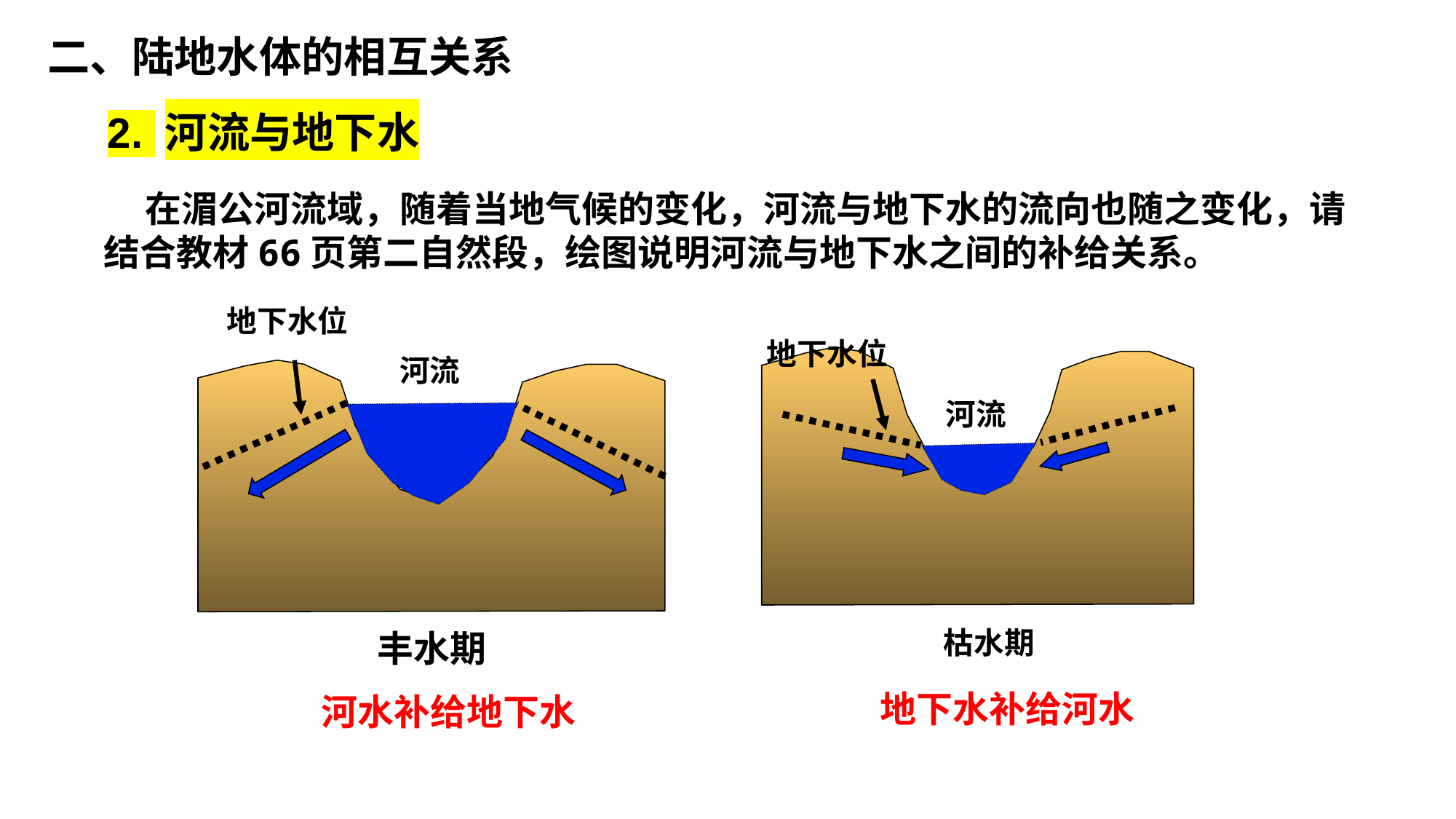

二、陆地水体的相互关系
2. 河流与地下水
    在湄公河流域，随着当地气候的变化，河流与地下水的流向也随之变化，请结合教材66页第二自然段，绘图说明河流与地下水之间的补给关系。
地下水位
地下水位

河流

河流

枯水期
丰水期
地下水补给河水
河水补给地下水